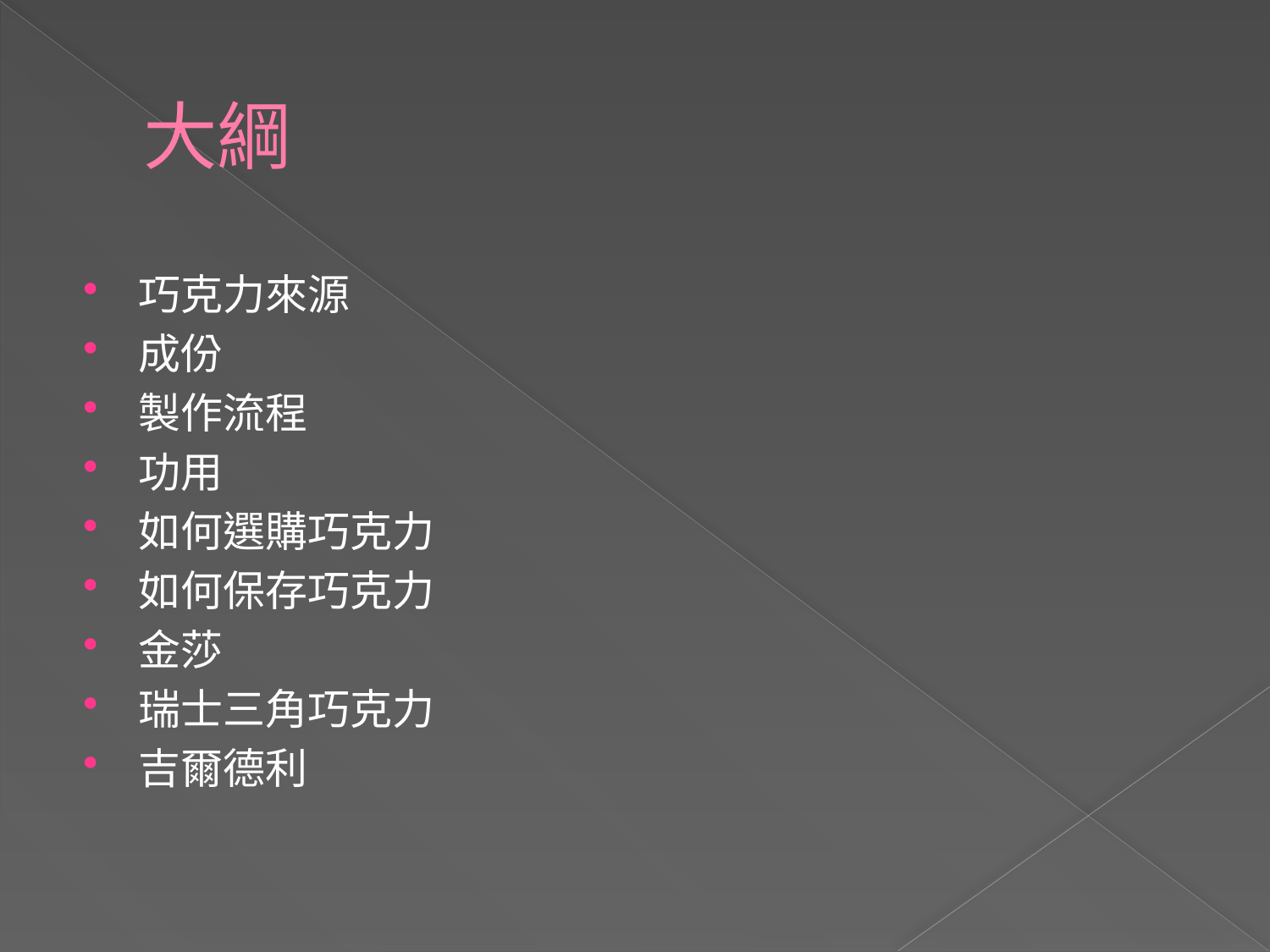

# 大綱
巧克力來源
成份
製作流程
功用
如何選購巧克力
如何保存巧克力
金莎
瑞士三角巧克力
吉爾德利